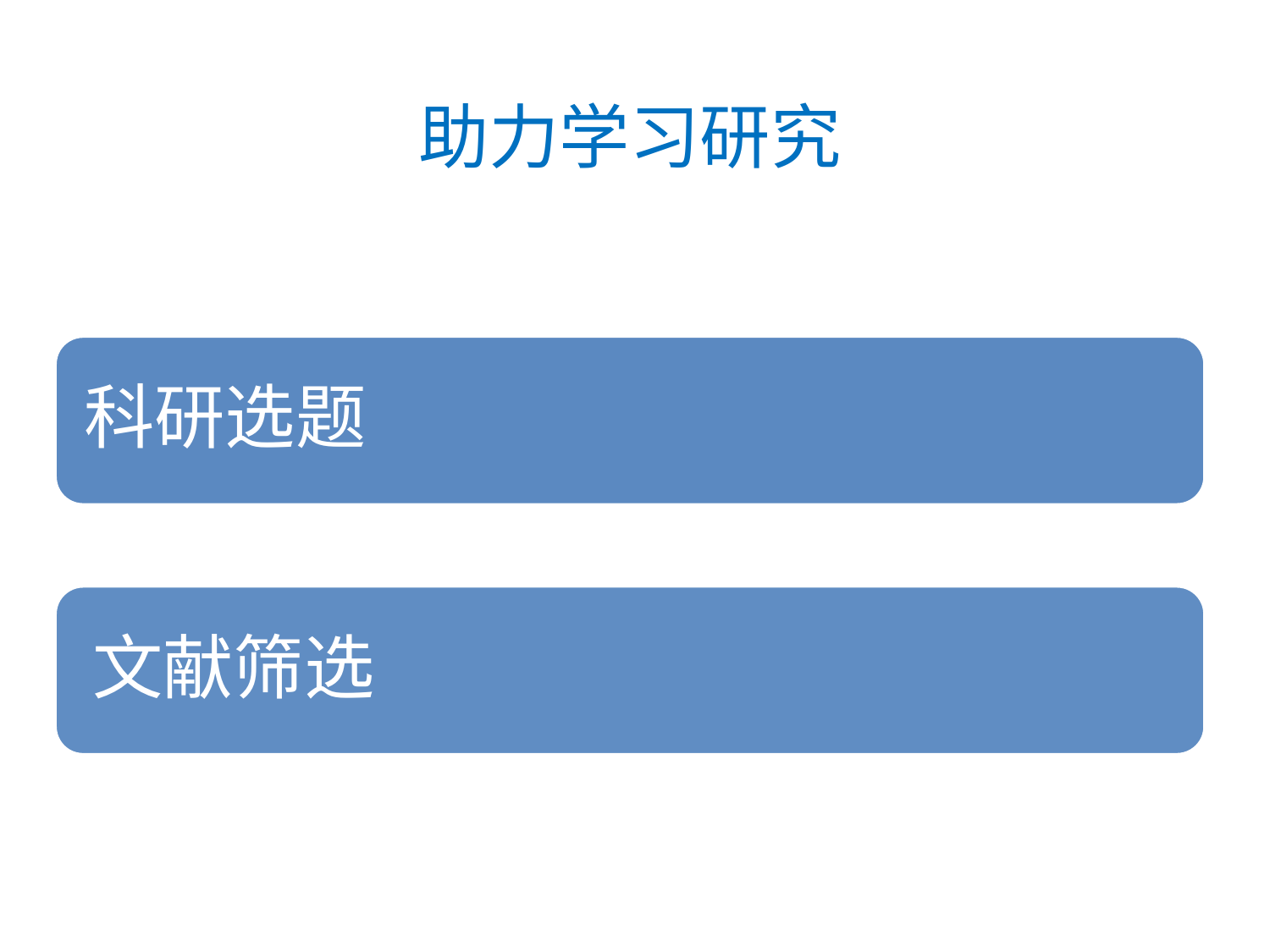

助力学习研究
文献筛选
点击添加文本
获取
资料

科研选题
点击添加文本
点击添加文本
点击添加文本